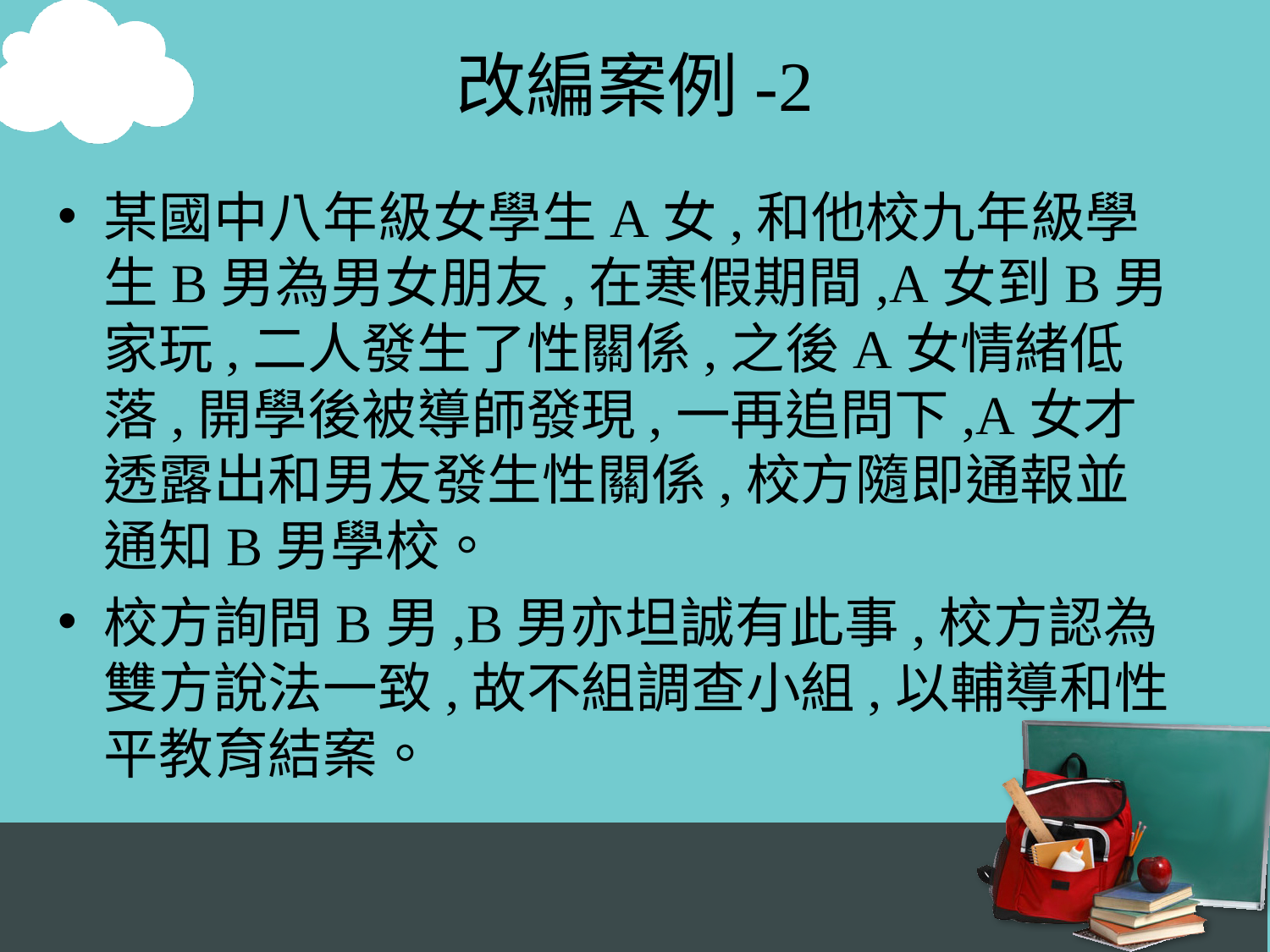

# 改編案例-2
某國中八年級女學生A女,和他校九年級學生B男為男女朋友,在寒假期間,A女到B男家玩,二人發生了性關係,之後A女情緒低落,開學後被導師發現,一再追問下,A女才透露出和男友發生性關係,校方隨即通報並通知B男學校。
校方詢問B男,B男亦坦誠有此事,校方認為雙方說法一致,故不組調查小組,以輔導和性平教育結案。